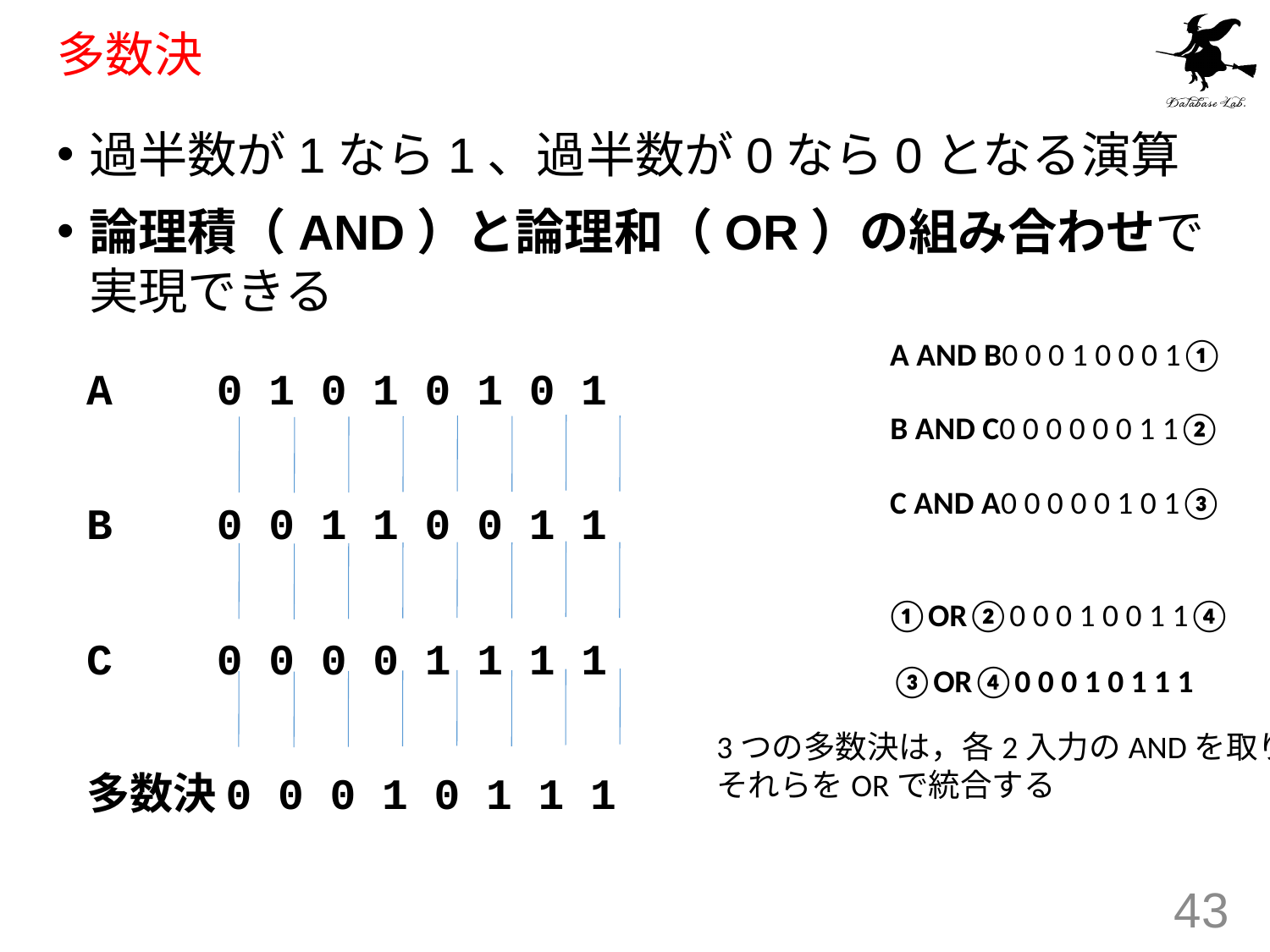

# 多数決
過半数が1なら1、過半数が0なら0となる演算
論理積（AND）と論理和（OR）の組み合わせで実現できる

A    0 1 0 1 0 1 0 1

B    0 0 1 1 0 0 1 1

C    0 0 0 0 1 1 1 1

多数決0 0 0 1 0 1 1 1
A AND B0 0 0 1 0 0 0 1①
B AND C0 0 0 0 0 0 1 1②
C AND A0 0 0 0 0 1 0 1③
①OR②0 0 0 1 0 0 1 1④
③OR④0 0 0 1 0 1 1 1
3つの多数決は，各2入力のANDを取り、
それらをORで統合する
43